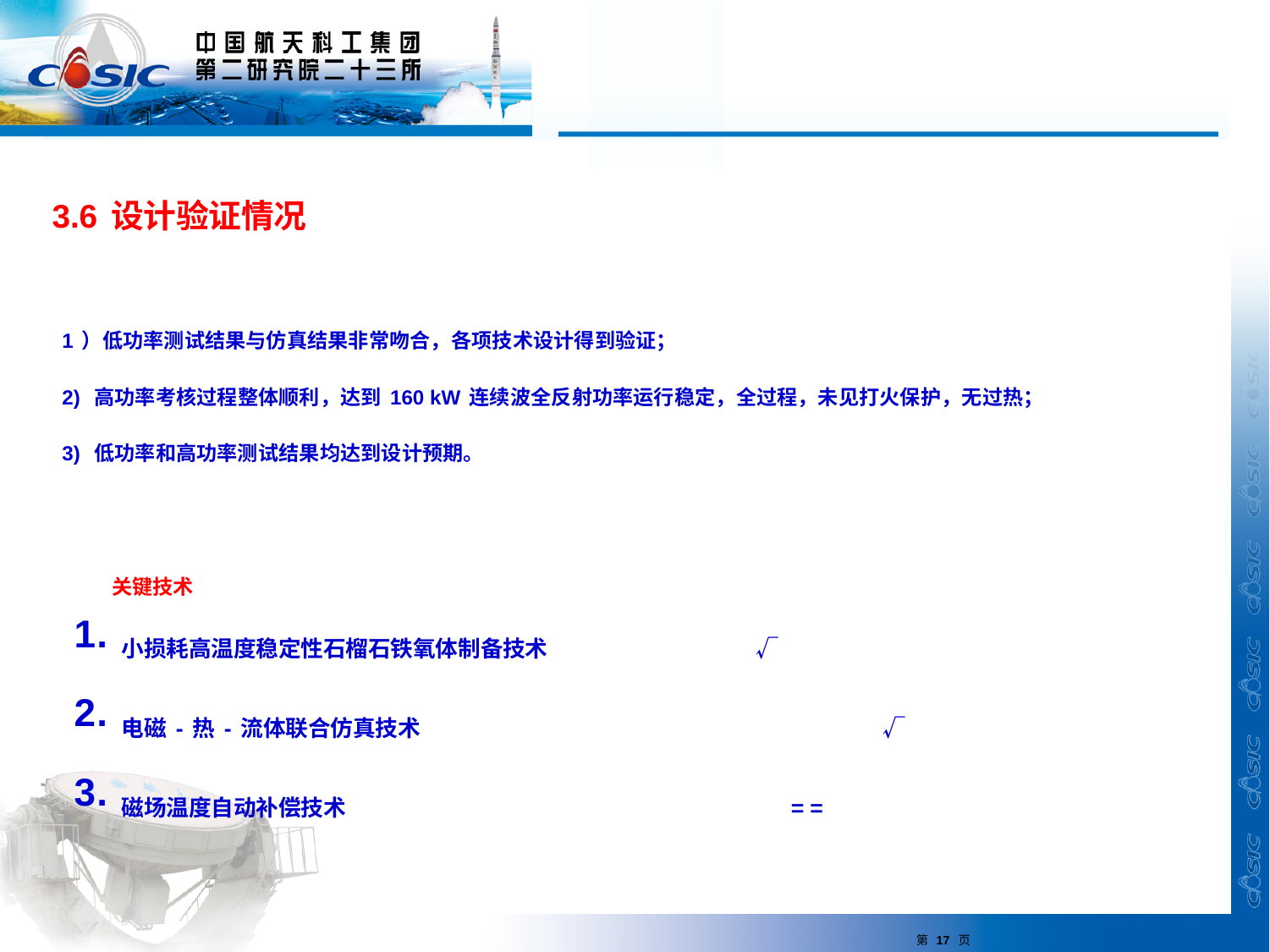

3.6设计验证情况
1）低功率测试结果与仿真结果非常吻合，各项技术设计得到验证；
2) 高功率考核过程整体顺利，达到160 kW连续波全反射功率运行稳定，全过程，未见打火保护，无过热；
3) 低功率和高功率测试结果均达到设计预期。
关键技术
小损耗高温度稳定性石榴石铁氧体制备技术	   	√
电磁-热-流体联合仿真技术				√
磁场温度自动补偿技术				     = =